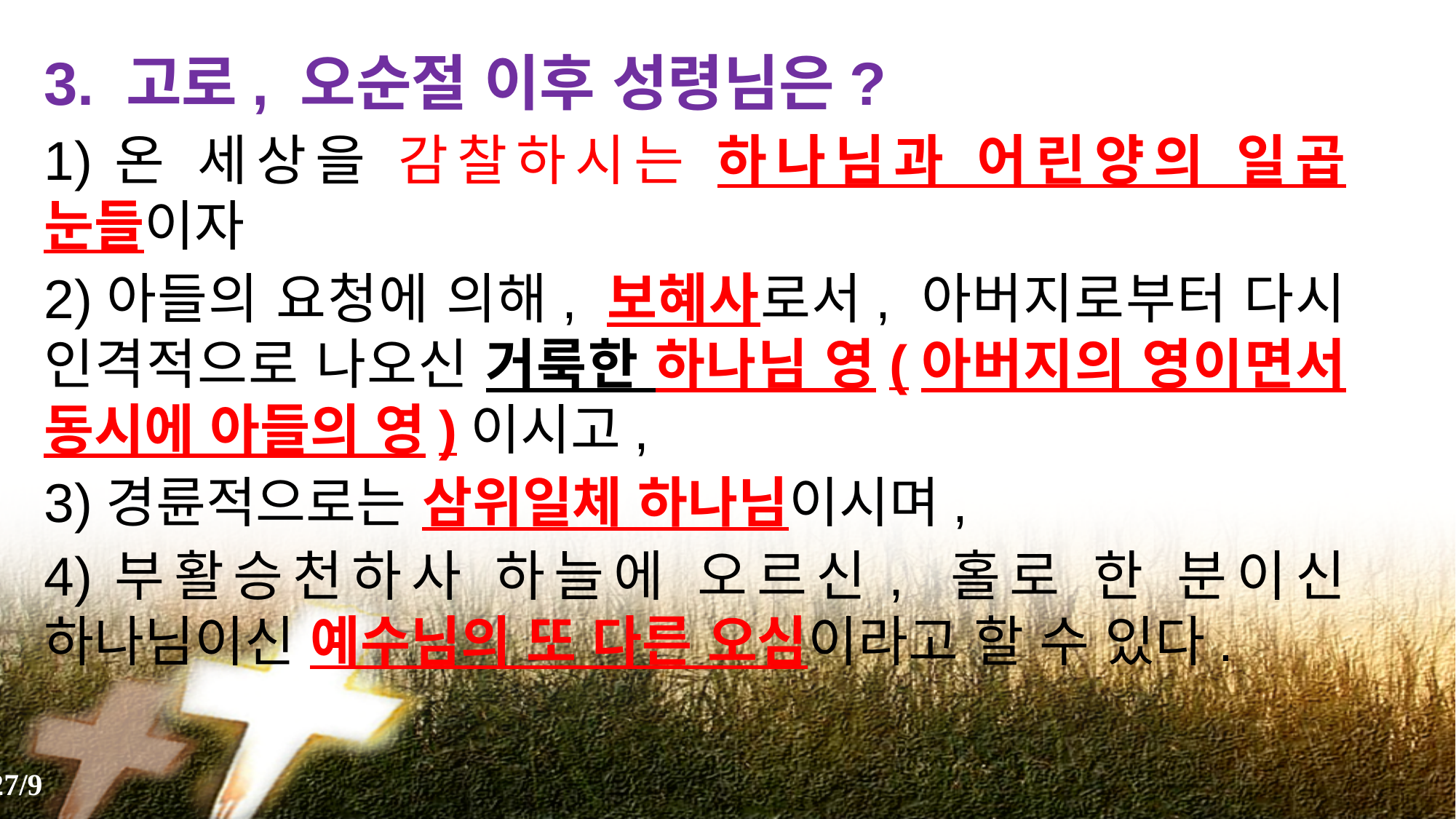

3. 고로, 오순절 이후 성령님은?
1)온 세상을 감찰하시는 하나님과 어린양의 일곱 눈들이자
2)아들의 요청에 의해, 보혜사로서, 아버지로부터 다시 인격적으로 나오신 거룩한 하나님 영(아버지의 영이면서 동시에 아들의 영)이시고,
3)경륜적으로는 삼위일체 하나님이시며,
4)부활승천하사 하늘에 오르신, 홀로 한 분이신 하나님이신 예수님의 또 다른 오심이라고 할 수 있다.